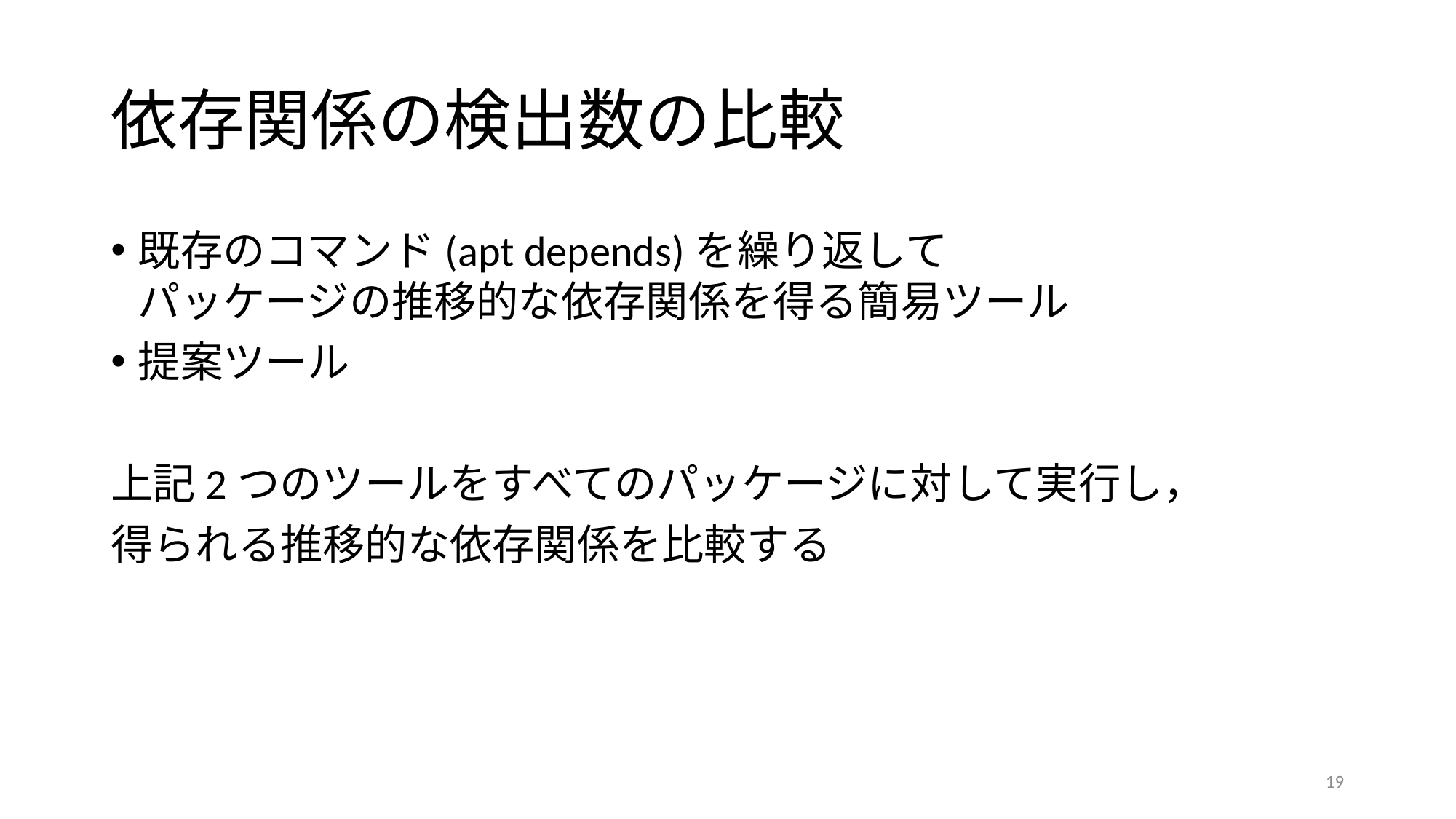

# 依存関係の検出数の比較
既存のコマンド(apt depends)を繰り返して
パッケージの推移的な依存関係を得る簡易ツール
提案ツール

上記2つのツールをすべてのパッケージに対して実行し，
得られる推移的な依存関係を比較する
19